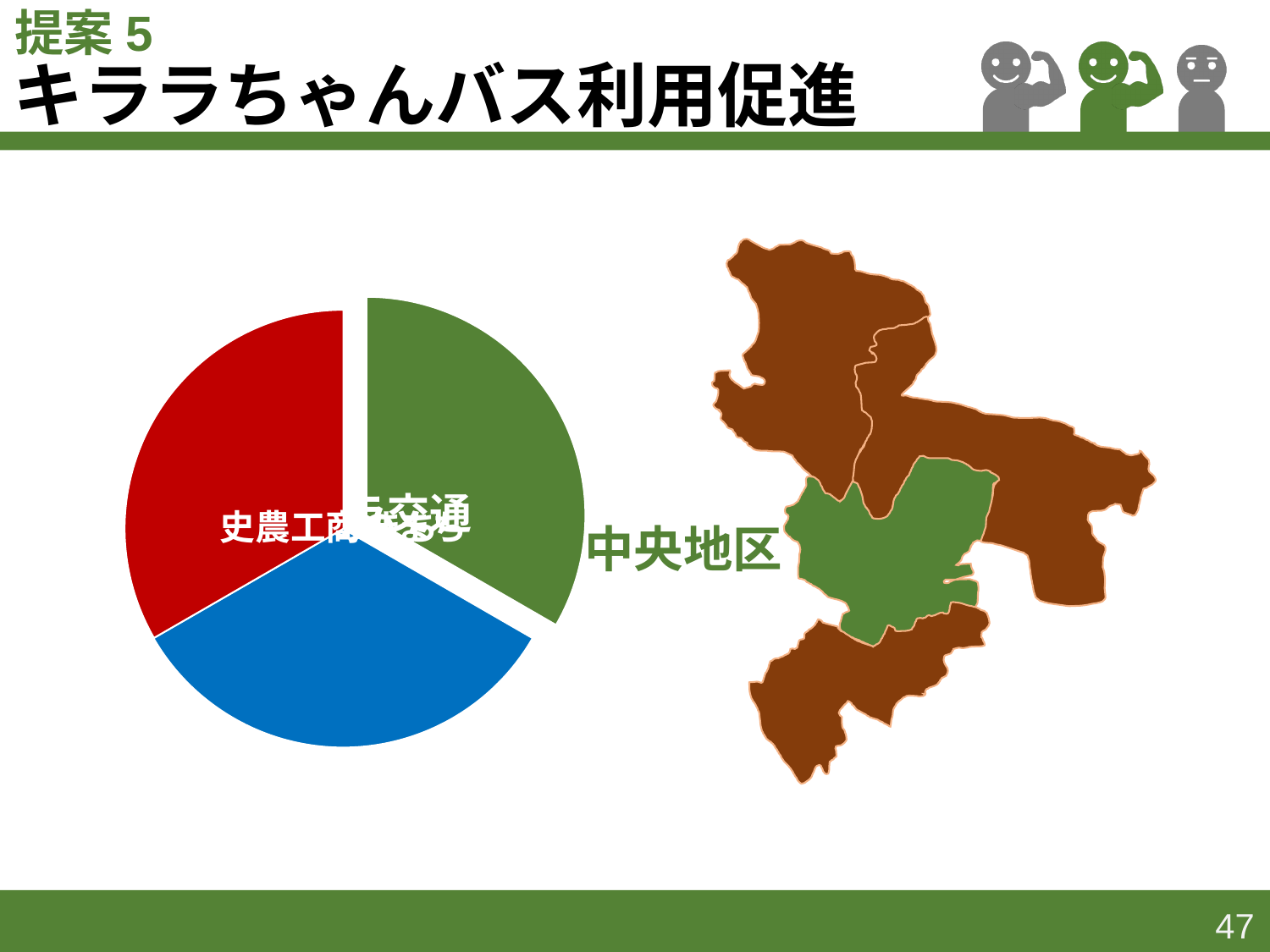

提案5
# キララちゃんバス利用促進

キララ交通
AAAのまち
史農工商のまち
中央地区
47